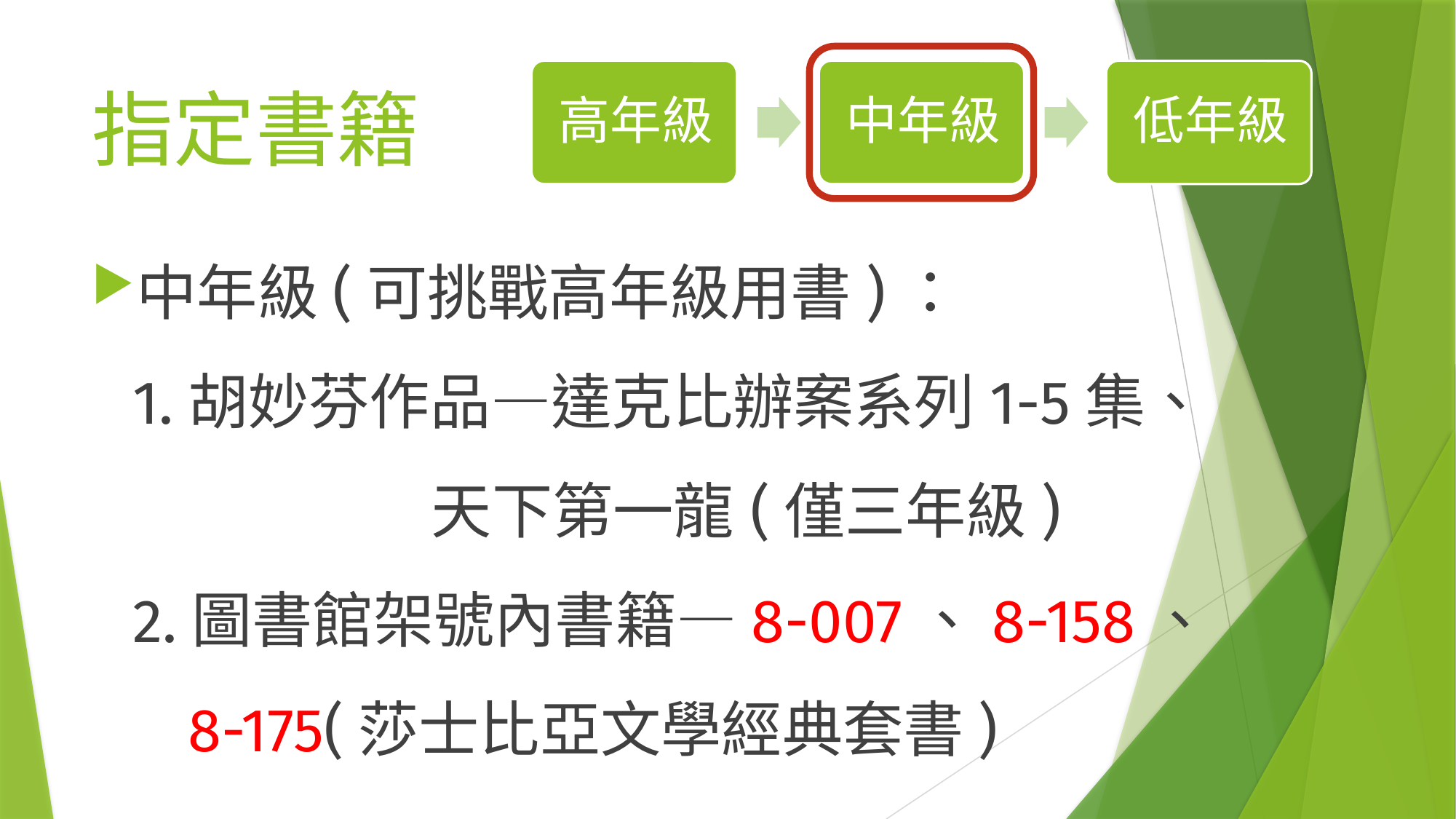

高年級

中年級

低年級
# 指定書籍
中年級(可挑戰高年級用書)：
1.胡妙芬作品—達克比辦案系列1-5集、
                      天下第一龍(僅三年級)
2.圖書館架號內書籍—8-007、8-158、
   8-175(莎士比亞文學經典套書)